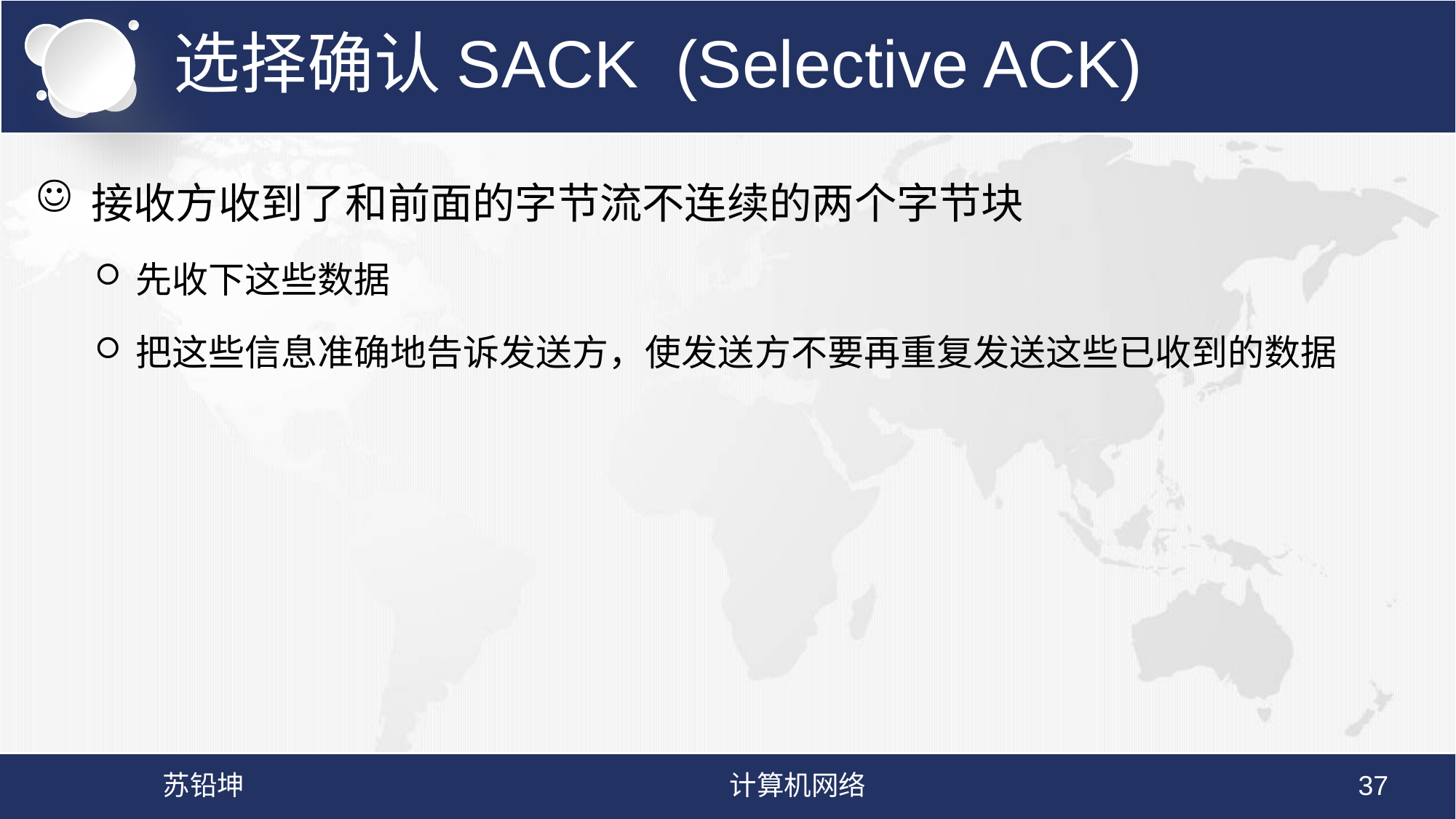

# 选择确认SACK  (Selective ACK)

接收方收到了和前面的字节流不连续的两个字节块
先收下这些数据
把这些信息准确地告诉发送方，使发送方不要再重复发送这些已收到的数据

苏铅坤
计算机网络
37